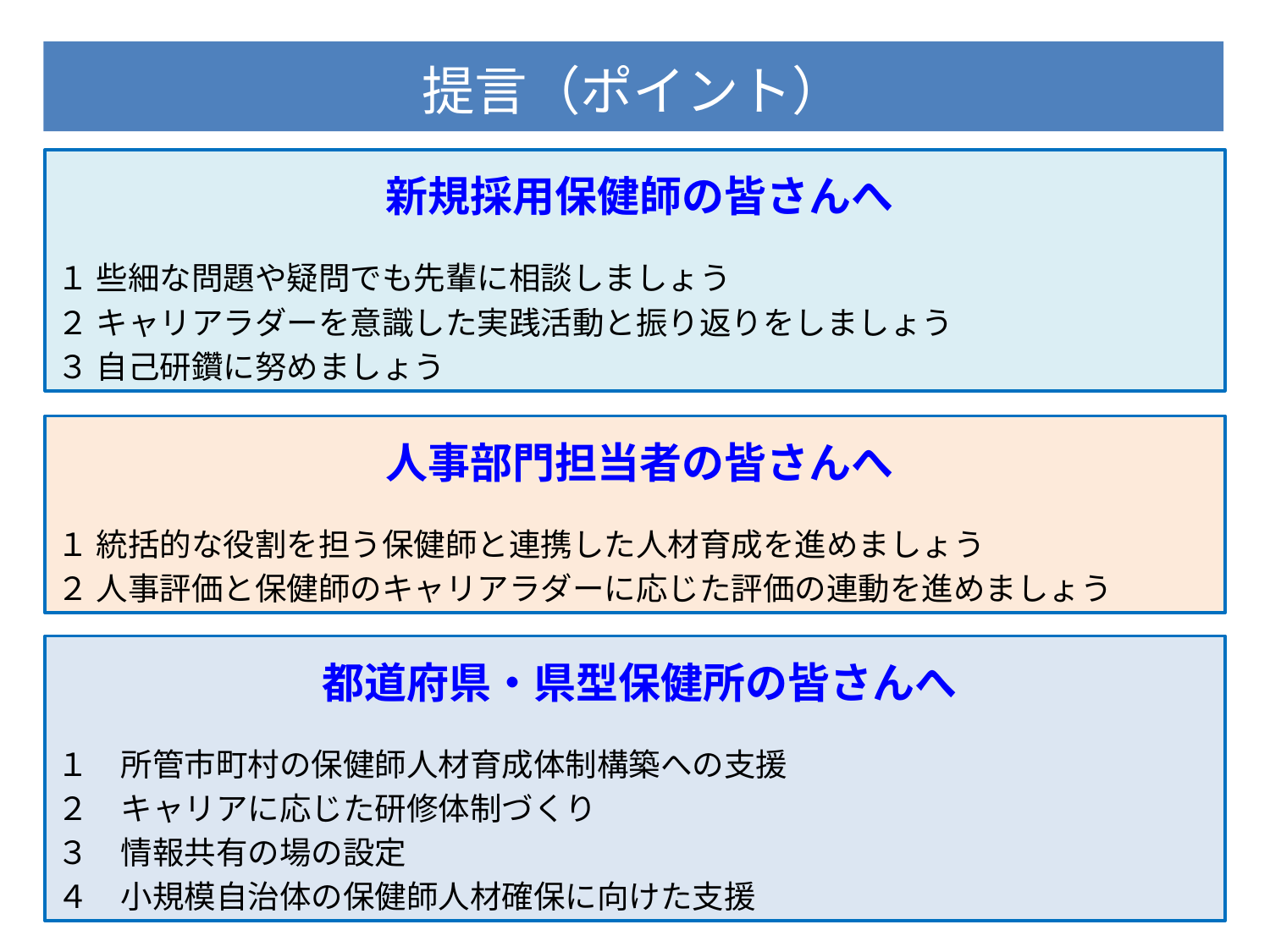

提言（ポイント）
新規採用保健師の皆さんへ
１ 些細な問題や疑問でも先輩に相談しましょう
２ キャリアラダーを意識した実践活動と振り返りをしましょう
３ 自己研鑽に努めましょう
人事部門担当者の皆さんへ
１ 統括的な役割を担う保健師と連携した人材育成を進めましょう
２ 人事評価と保健師のキャリアラダーに応じた評価の連動を進めましょう
都道府県・県型保健所の皆さんへ
１　所管市町村の保健師人材育成体制構築への支援
２　キャリアに応じた研修体制づくり
３　情報共有の場の設定
４　小規模自治体の保健師人材確保に向けた支援